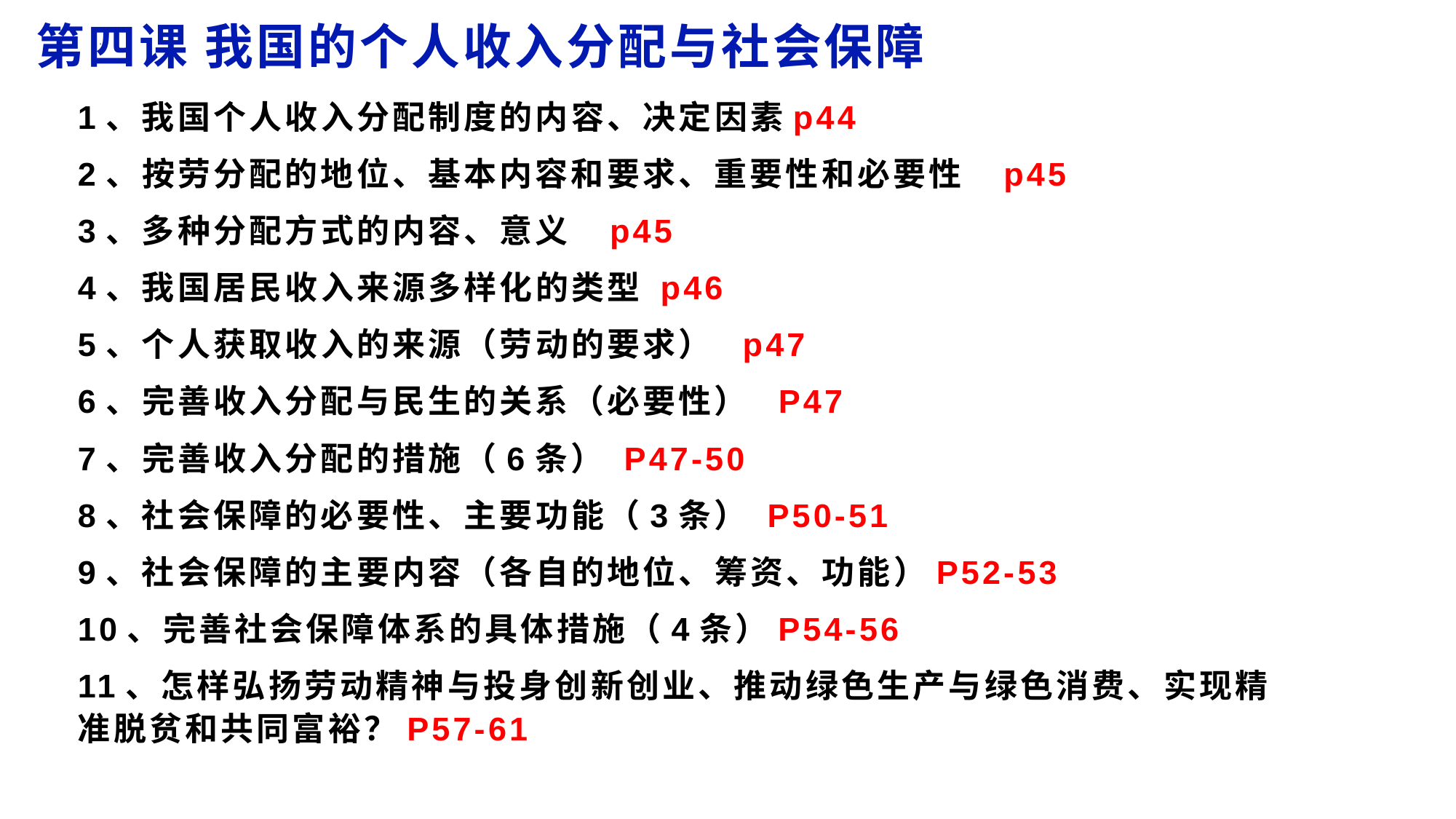

第四课 我国的个人收入分配与社会保障
1、我国个人收入分配制度的内容、决定因素p44
2、按劳分配的地位、基本内容和要求、重要性和必要性   p45
3、多种分配方式的内容、意义   p45
4、我国居民收入来源多样化的类型 p46
5、个人获取收入的来源（劳动的要求）  p47
6、完善收入分配与民生的关系（必要性）  P47
7、完善收入分配的措施（6条） P47-50
8、社会保障的必要性、主要功能（3条） P50-51
9、社会保障的主要内容（各自的地位、筹资、功能）P52-53
10、完善社会保障体系的具体措施（4条）P54-56
11、怎样弘扬劳动精神与投身创新创业、推动绿色生产与绿色消费、实现精准脱贫和共同富裕？P57-61